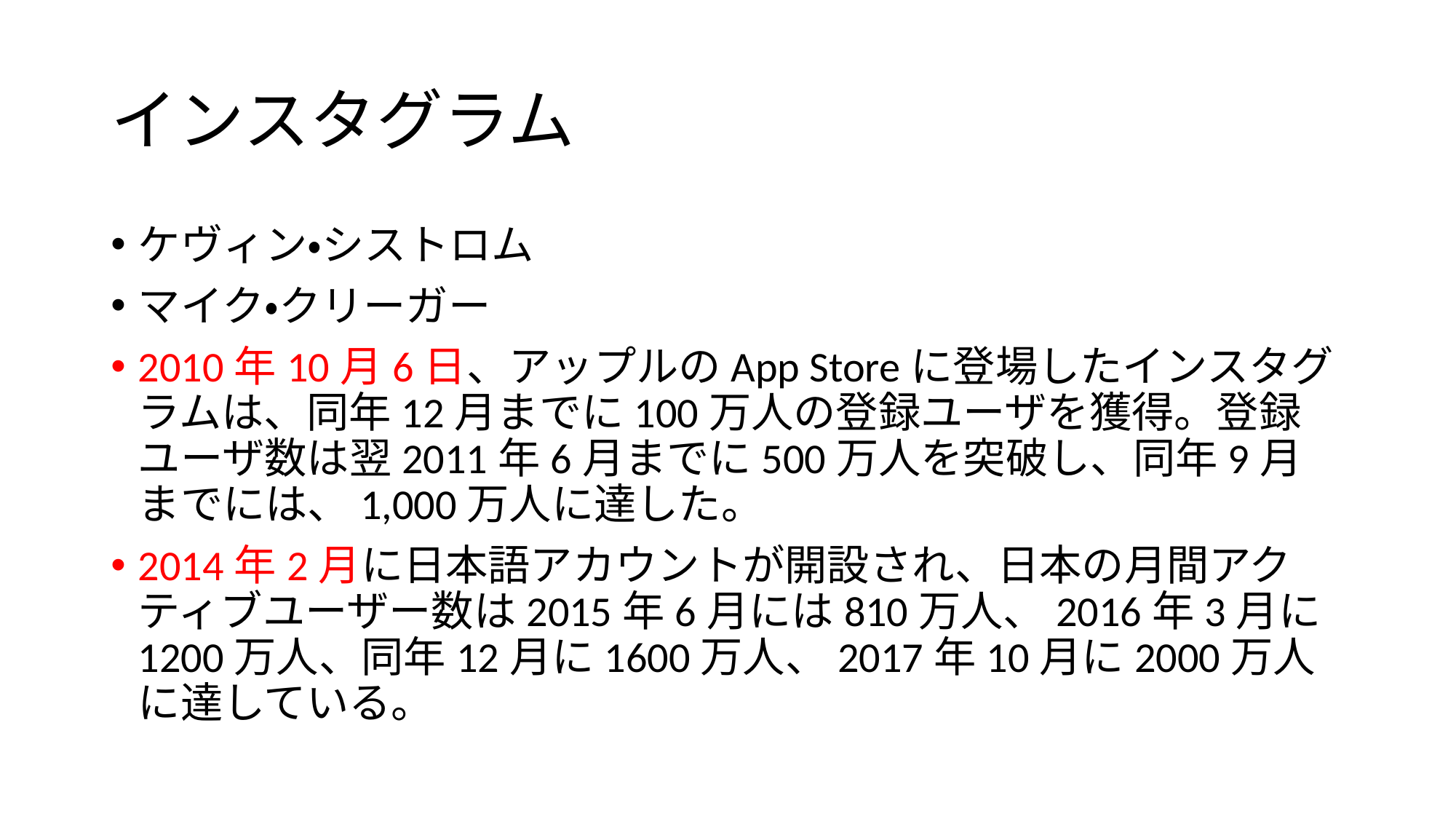

# インスタグラム
ケヴィン・シストロム
マイク・クリーガー
2010年10月6日、アップルのApp Storeに登場したインスタグラムは、同年12月までに100万人の登録ユーザを獲得。登録ユーザ数は翌2011年6月までに500万人を突破し、同年9月までには、1,000万人に達した。
2014年2月に日本語アカウントが開設され、日本の月間アクティブユーザー数は2015年6月には810万人、2016年3月に1200万人、同年12月に1600万人、2017年10月に2000万人に達している。